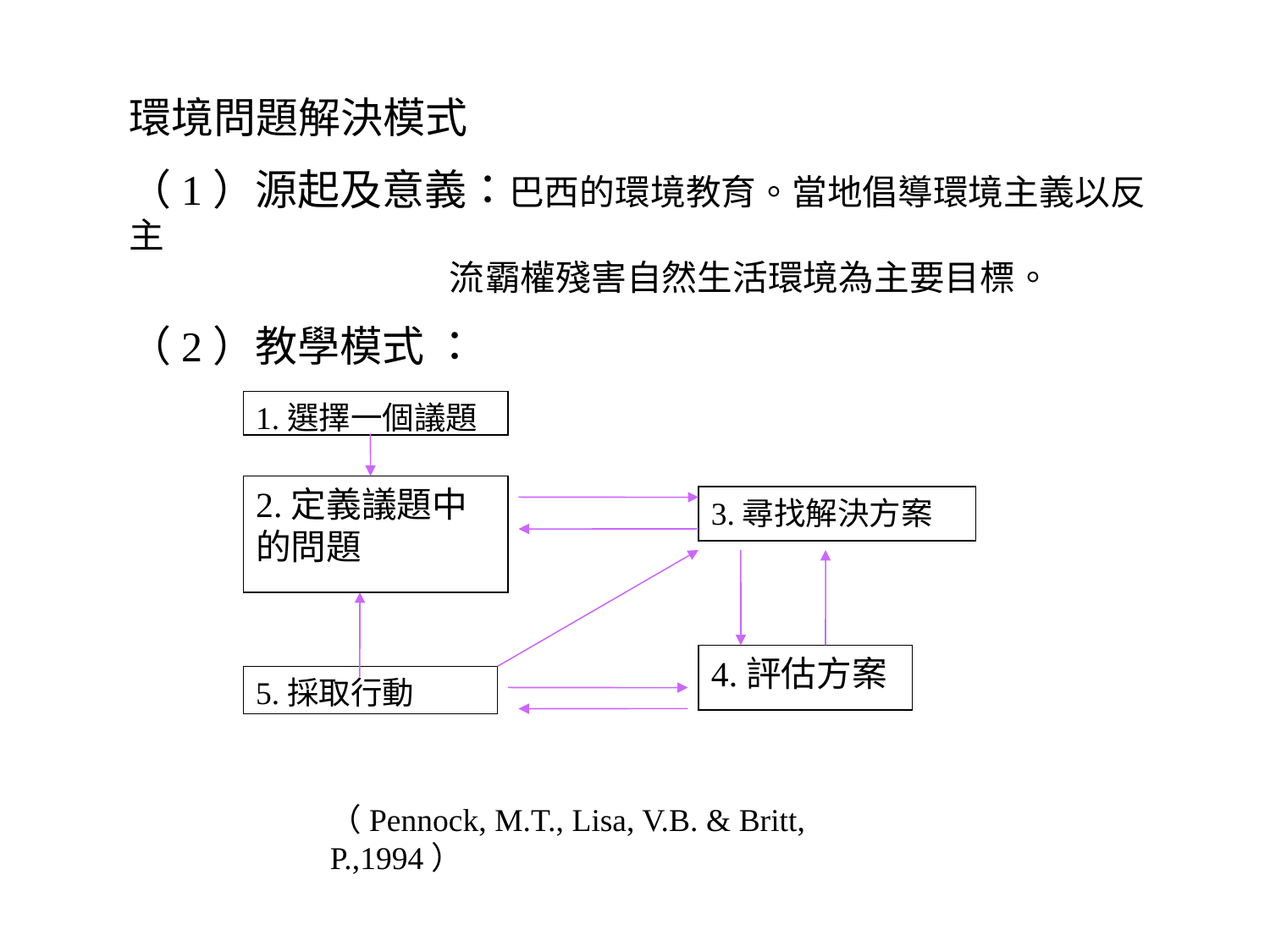

環境問題解決模式
（1）源起及意義：巴西的環境教育。當地倡導環境主義以反主
                                         流霸權殘害自然生活環境為主要目標。
（2）教學模式 ：

1.選擇一個議題

2.定義議題中的問題
3.尋找解決方案

4.評估方案
5.採取行動

（Pennock, M.T., Lisa, V.B. & Britt, P.,1994）
2012/8/25
13